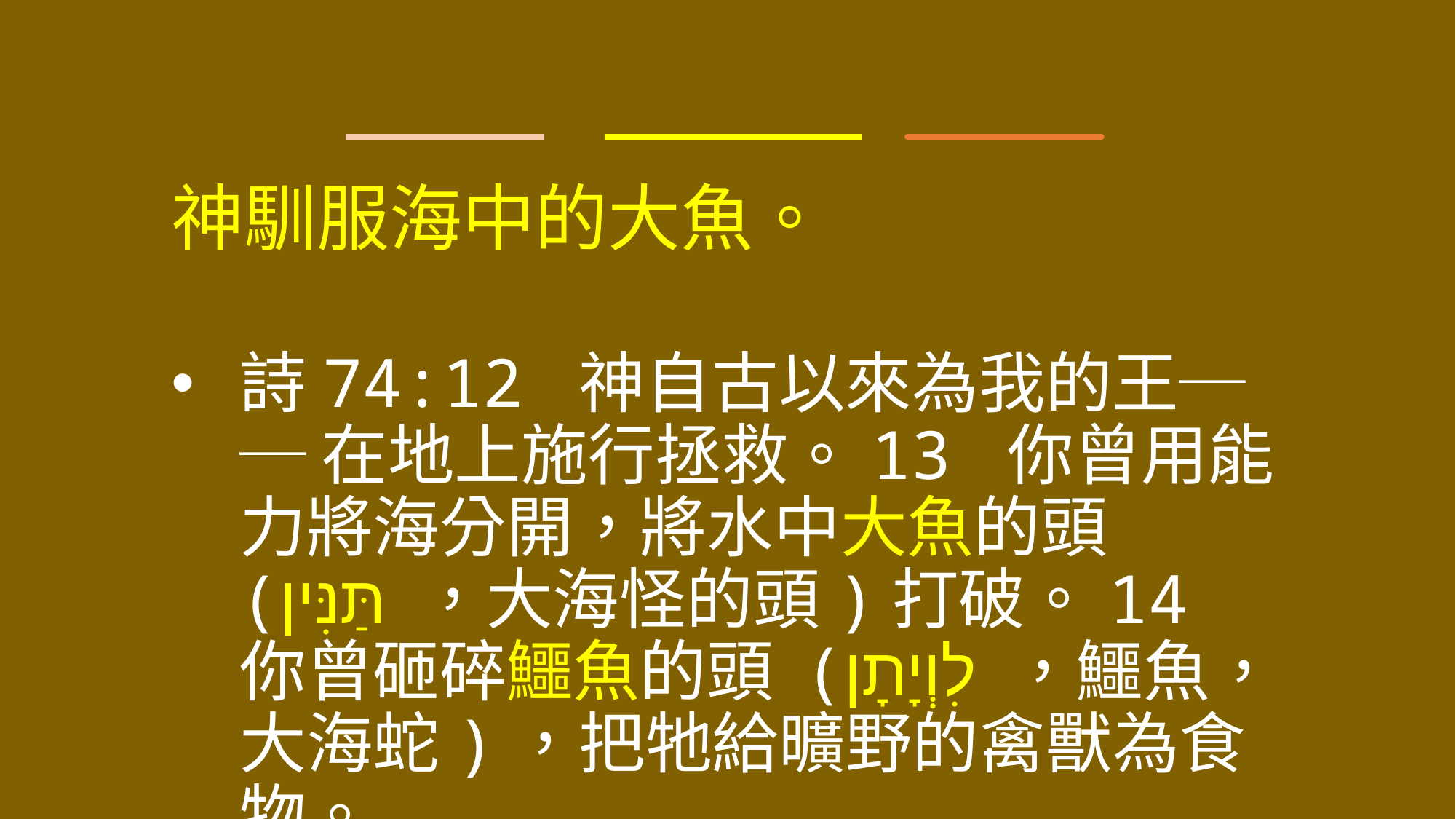

神馴服海中的大魚。

詩74:12 神自古以來為我的王── 在地上施行拯救。13 你曾用能力將海分開，將水中大魚的頭 (תַּנִּין ，大海怪的頭)打破。14 你曾砸碎鱷魚的頭 (לִוְיָתָן ，鱷魚，大海蛇)，把牠給曠野的禽獸為食物。